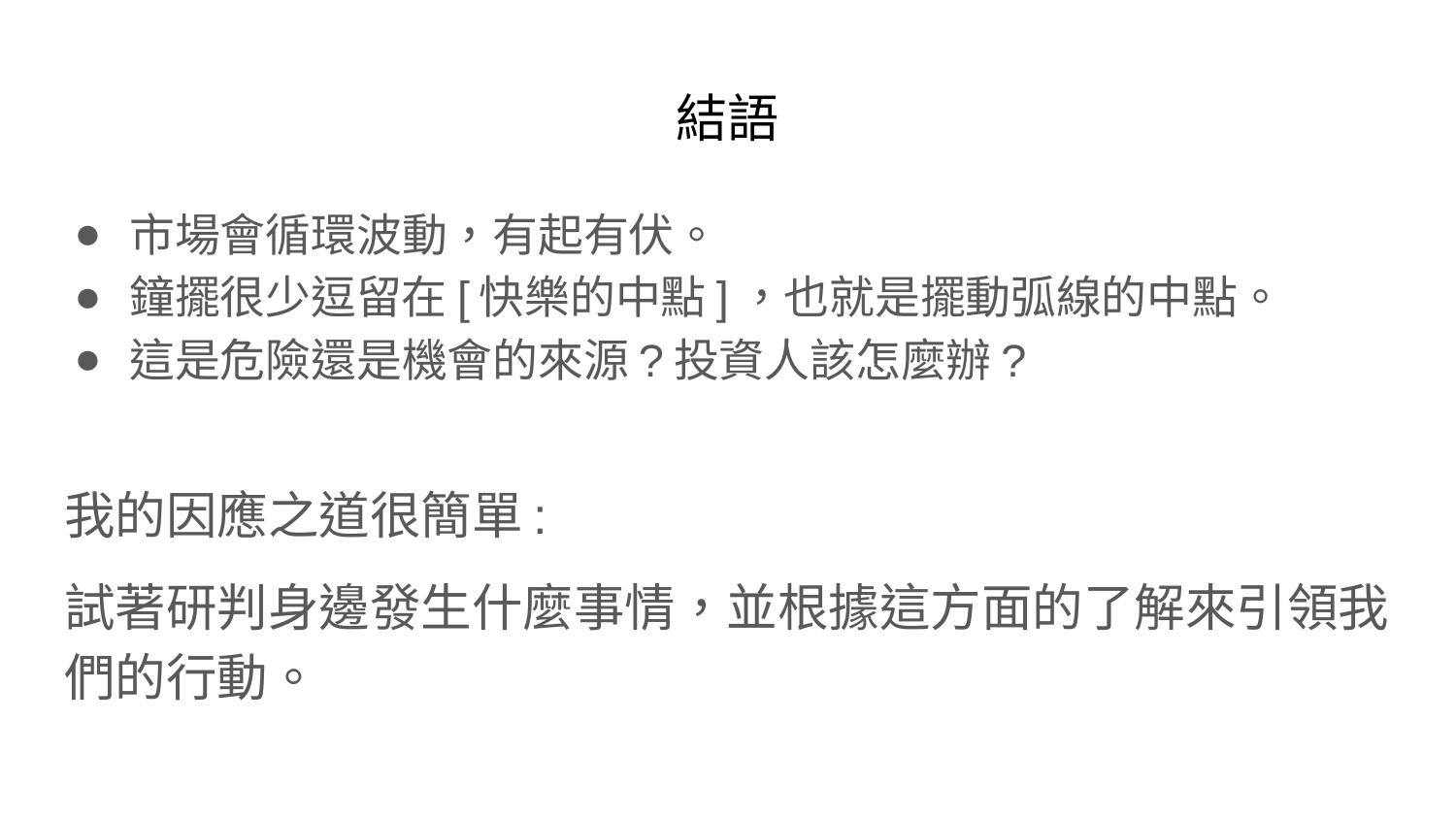

# 結語
市場會循環波動，有起有伏。
鐘擺很少逗留在[快樂的中點]，也就是擺動弧線的中點。
這是危險還是機會的來源?投資人該怎麼辦?

我的因應之道很簡單:
試著研判身邊發生什麼事情，並根據這方面的了解來引領我們的行動。